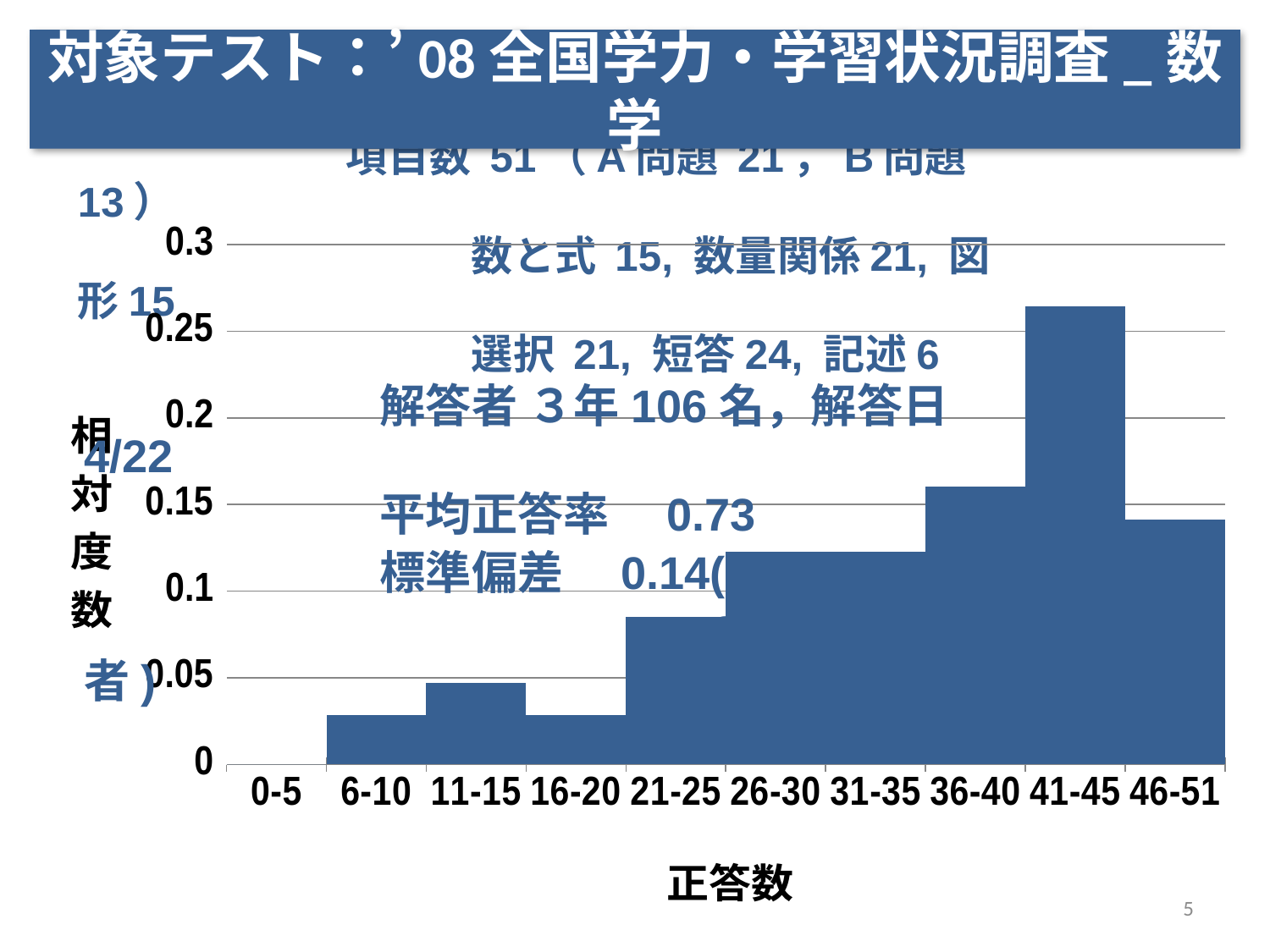

# 対象テスト：’08全国学力・学習状況調査_数学

　　　　　　　　項目数 51（A問題 21，B問題 13）
　　　　　　　　　　　数と式 15, 数量関係21, 図形15
　　　　　　　　　　　選択 21, 短答24, 記述6

### Chart

| Category |  |
|---|---|
| 0-5 | 0.0 |
| 6-10 | 0.02830188679245283 |
| 11-15 | 0.04716981132075472 |
| 16-20 | 0.02830188679245283 |
| 21-25 | 0.08490566037735857 |
| 26-30 | 0.12264150943396226 |
| 31-35 | 0.12264150943396226 |
| 36-40 | 0.1603773584905661 |
| 41-45 | 0.2641509433962264 |
| 46-51 | 0.14150943396226434 |
　　　　　　　　解答者 ３年106名，解答日 4/22
　　　　　　　　平均正答率　0.73
　　　　　　　　標準偏差　0.14(項目)
　　　　　　　　　　　　　　　0.22(解答者)
5